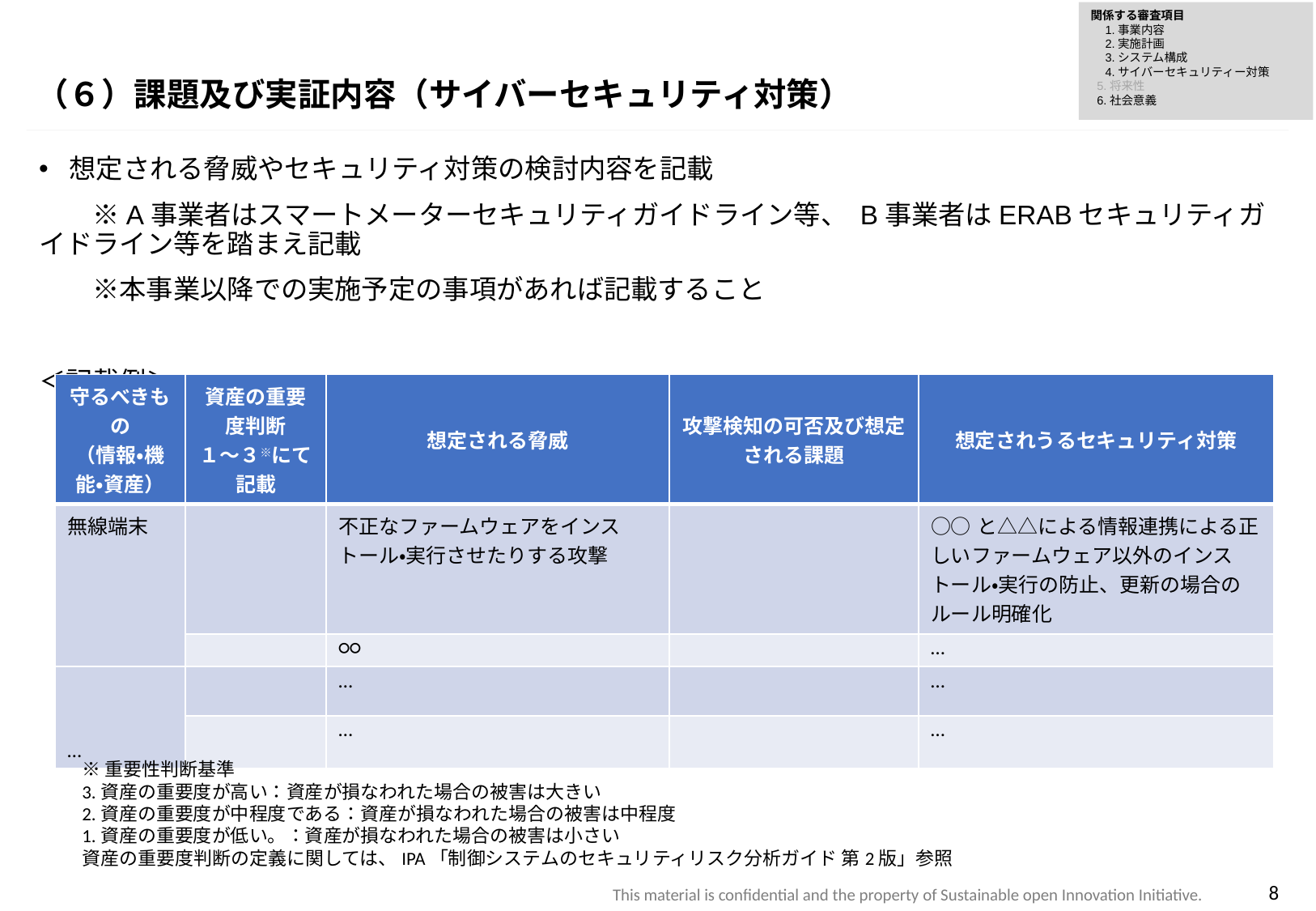

関係する審査項目
　1.事業内容
　2.実施計画
　3.システム構成
　4.サイバーセキュリティー対策
  5.将来性
  6.社会意義
（６）課題及び実証内容（サイバーセキュリティ対策）
想定される脅威やセキュリティ対策の検討内容を記載
　　※A事業者はスマートメーターセキュリティガイドライン等、 B事業者はERABセキュリティガイドライン等を踏まえ記載
　　※本事業以降での実施予定の事項があれば記載すること

＜記載例＞
| 守るべきもの （情報・機能・資産） | 資産の重要度判断 １～３※にて記載 | 想定される脅威 | 攻撃検知の可否及び想定される課題 | 想定されうるセキュリティ対策 |
| --- | --- | --- | --- | --- |
| 無線端末 |  | 不正なファームウェアをインストール・実行させたりする攻撃 |  | ○○と△△による情報連携による正しいファームウェア以外のインストール・実行の防止、更新の場合のルール明確化 |
|  |  | ○○ |  | … |
| … |  | … |  | … |
|  |  | … |  | … |
※重要性判断基準
3.資産の重要度が高い：資産が損なわれた場合の被害は大きい
2.資産の重要度が中程度である：資産が損なわれた場合の被害は中程度
1.資産の重要度が低い。：資産が損なわれた場合の被害は小さい
資産の重要度判断の定義に関しては、IPA「制御システムのセキュリティリスク分析ガイド 第2版」参照